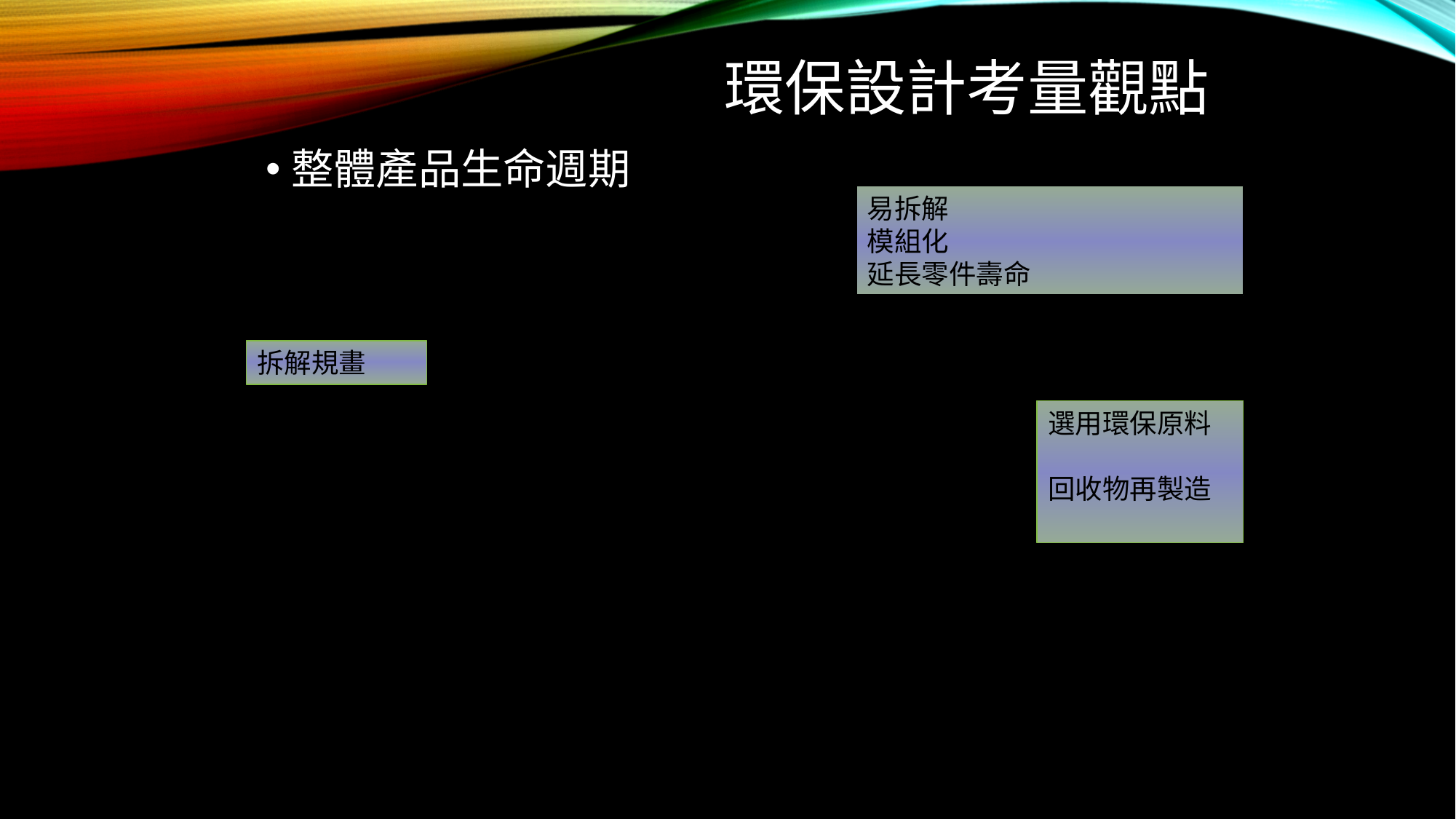

環保設計考量觀點
整體產品生命週期

易拆解
模組化
延長零件壽命
拆解規畫
選用環保原料

回收物再製造